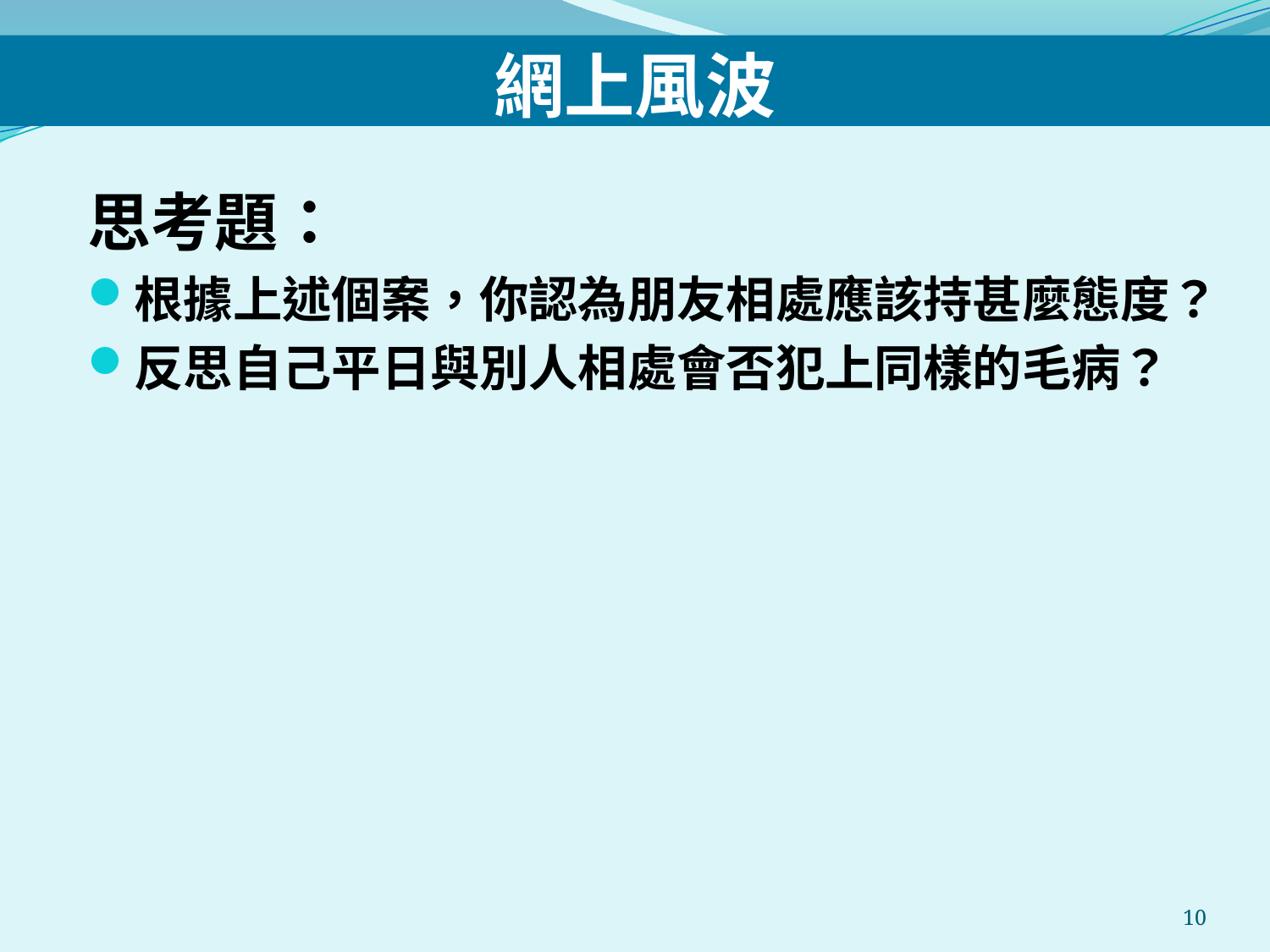

網上風波
思考題：
根據上述個案，你認為朋友相處應該持甚麼態度？
反思自己平日與別人相處會否犯上同樣的毛病？
10